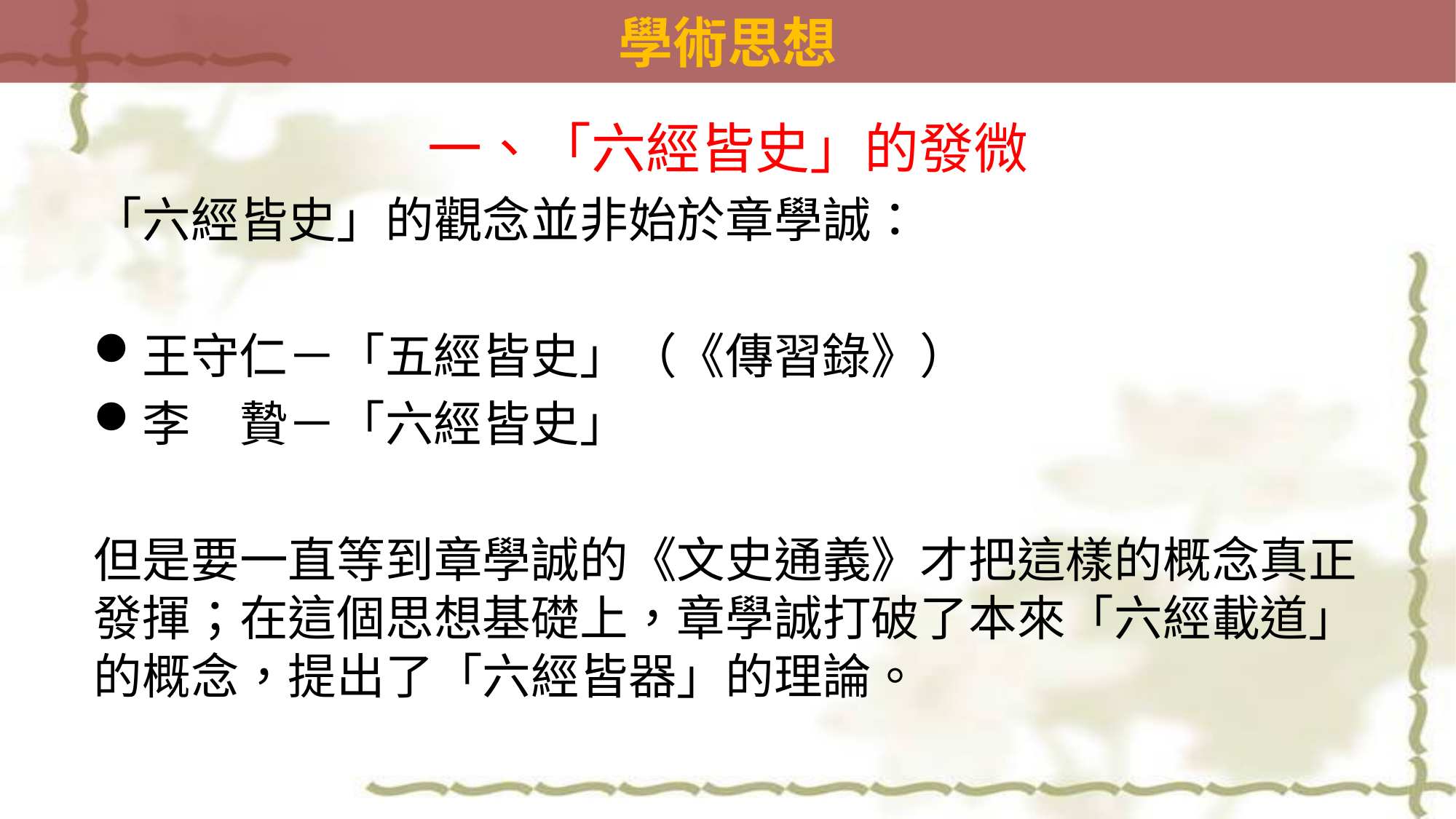

學術思想
一、「六經皆史」的發微
「六經皆史」的觀念並非始於章學誠：

王守仁－「五經皆史」（《傳習錄》）
李　贄－「六經皆史」

但是要一直等到章學誠的《文史通義》才把這樣的概念真正發揮；在這個思想基礎上，章學誠打破了本來「六經載道」的概念，提出了「六經皆器」的理論。